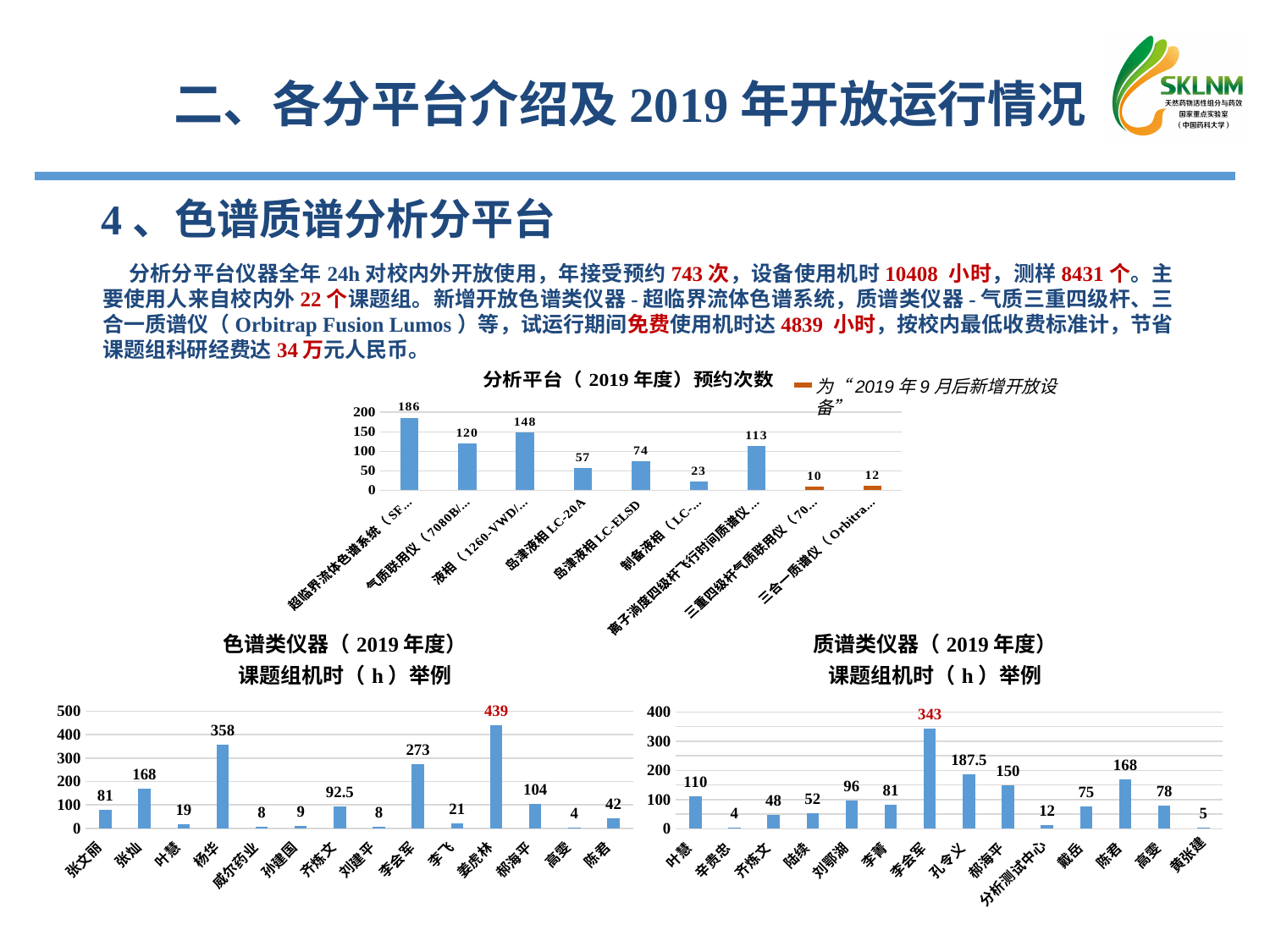

二、各分平台介绍及2019年开放运行情况
4、色谱质谱分析分平台
    分析分平台仪器全年24h对校内外开放使用，年接受预约743次，设备使用机时10408 小时，测样8431个。主要使用人来自校内外22个课题组。新增开放色谱类仪器-超临界流体色谱系统，质谱类仪器-气质三重四级杆、三合一质谱仪（Orbitrap Fusion Lumos）等，试运行期间免费使用机时达4839 小时，按校内最低收费标准计，节省课题组科研经费达34万元人民币。

### Chart: 分析平台（2019年度）预约次数

| Category |  |
|---|---|
| 超临界流体色谱系统（SFC-DAD-ELSD） | 186.0 |
| 气质联用仪（7080B/5977A） | 120.0 |
| 液相（1260-VWD/ELSD） | 148.0 |
| 岛津液相LC-20A | 57.0 |
| 岛津液相LC-ELSD  | 74.0 |
| 制备液相（LC-VWD） | 23.0 |
| 离子淌度四级杆飞行时间质谱仪（6560 IM Q-TOF） | 113.0 |
| 三重四级杆气质联用仪（7080B/7000D） | 10.0 |
| 三合一质谱仪（Orbitrap lumos） | 12.0 |
为“2019年9月后新增开放设备”

### Chart: 色谱类仪器（2019年度）
课题组机时（h）举例

| Category | 使用时长（h） |
|---|---|
| 张文丽   | 81.0 |
| 张灿   | 168.0 |
| 叶慧   | 19.0 |
| 杨华   | 358.0 |
| 威尔药业   | 8.0 |
| 孙建国   | 9.0 |
| 齐炼文   | 92.5 |
| 刘建平   | 8.0 |
| 李会军   | 273.0 |
| 李飞   | 21.0 |
| 姜虎林   | 439.0 |
| 郝海平   | 104.0 |
| 高雯   | 4.0 |
| 陈君   | 42.0 |

### Chart: 质谱类仪器（2019年度）
课题组机时（h）举例

| Category | 使用时长（h） |
|---|---|
| 叶慧   | 110.0 |
| 辛贵忠   | 4.0 |
| 齐炼文   | 48.0 |
| 陆续   | 52.0 |
| 刘鄂湖   | 96.0 |
| 李菁   | 81.0 |
| 李会军   | 343.0 |
| 孔令义   | 187.5 |
| 郝海平   | 150.0 |
| 分析测试中心  | 12.0 |
| 戴岳   | 75.0 |
| 陈君   | 168.0 |
| 高雯   | 78.0 |
| 黄张建 | 5.0 |